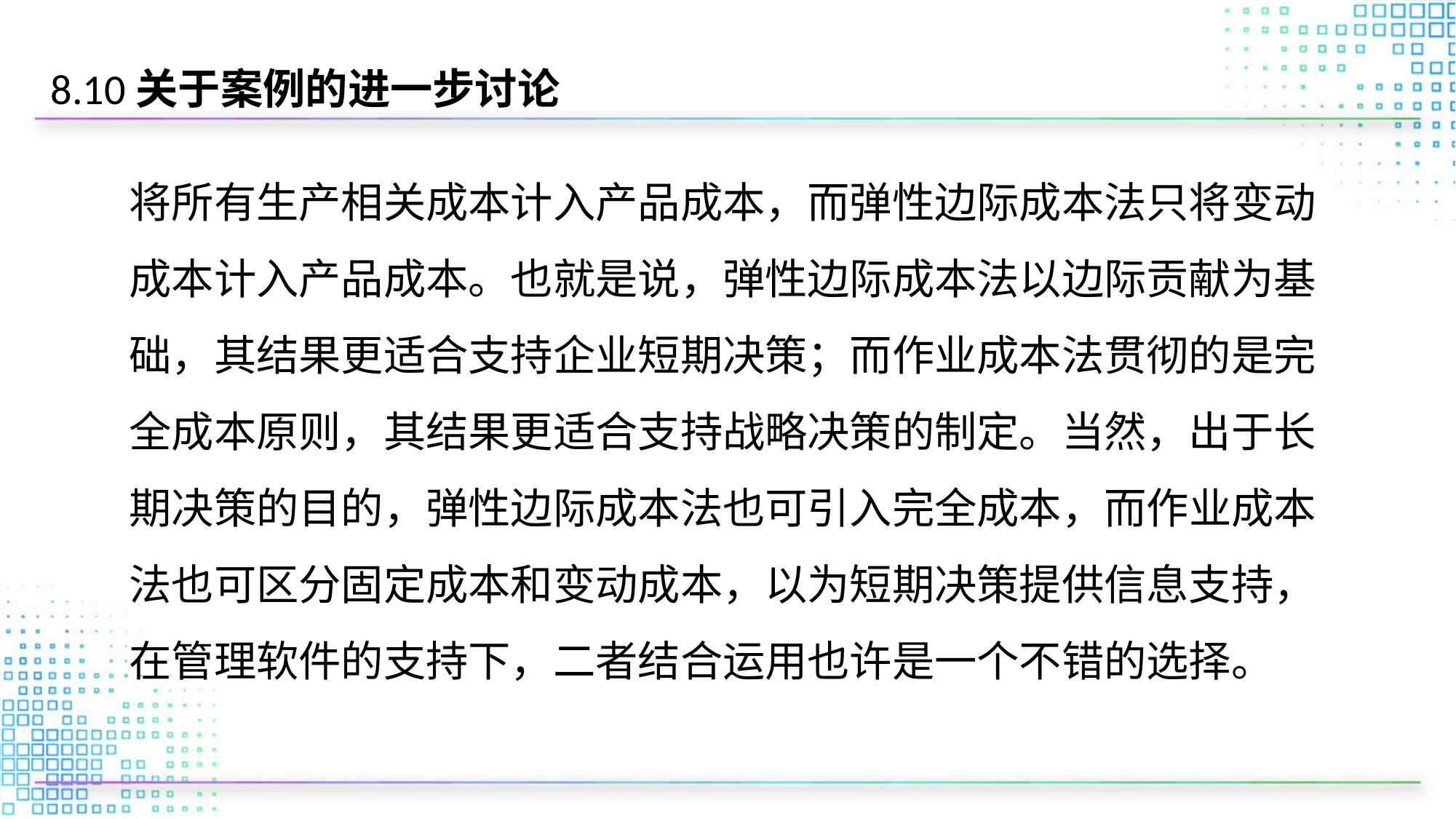

# 8.10关于案例的进一步讨论
将所有生产相关成本计入产品成本，而弹性边际成本法只将变动成本计入产品成本。也就是说，弹性边际成本法以边际贡献为基础，其结果更适合支持企业短期决策；而作业成本法贯彻的是完全成本原则，其结果更适合支持战略决策的制定。当然，出于长期决策的目的，弹性边际成本法也可引入完全成本，而作业成本法也可区分固定成本和变动成本，以为短期决策提供信息支持，在管理软件的支持下，二者结合运用也许是一个不错的选择。